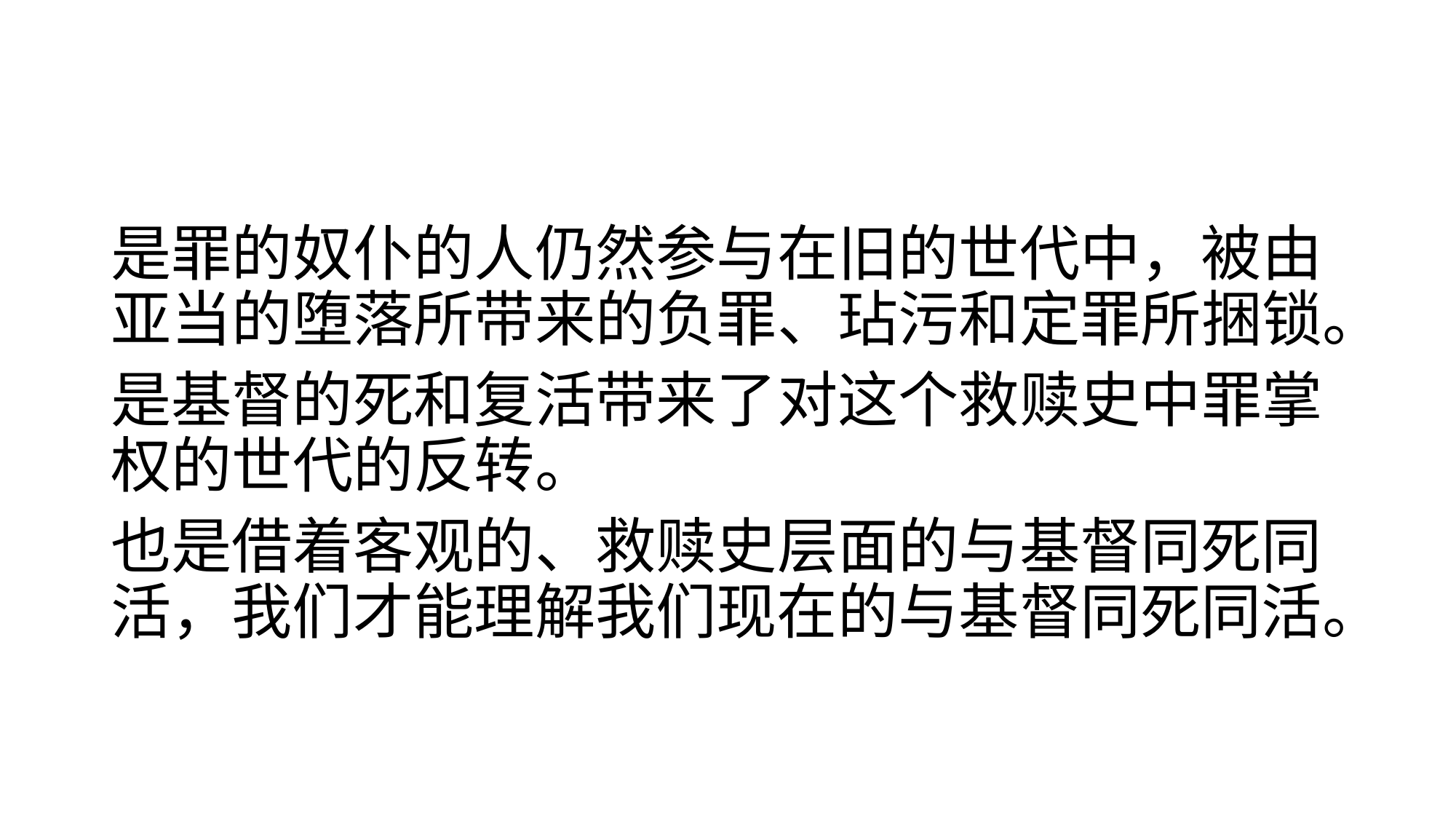

#
是罪的奴仆的人仍然参与在旧的世代中，被由亚当的堕落所带来的负罪、玷污和定罪所捆锁。
是基督的死和复活带来了对这个救赎史中罪掌权的世代的反转。
也是借着客观的、救赎史层面的与基督同死同活，我们才能理解我们现在的与基督同死同活。